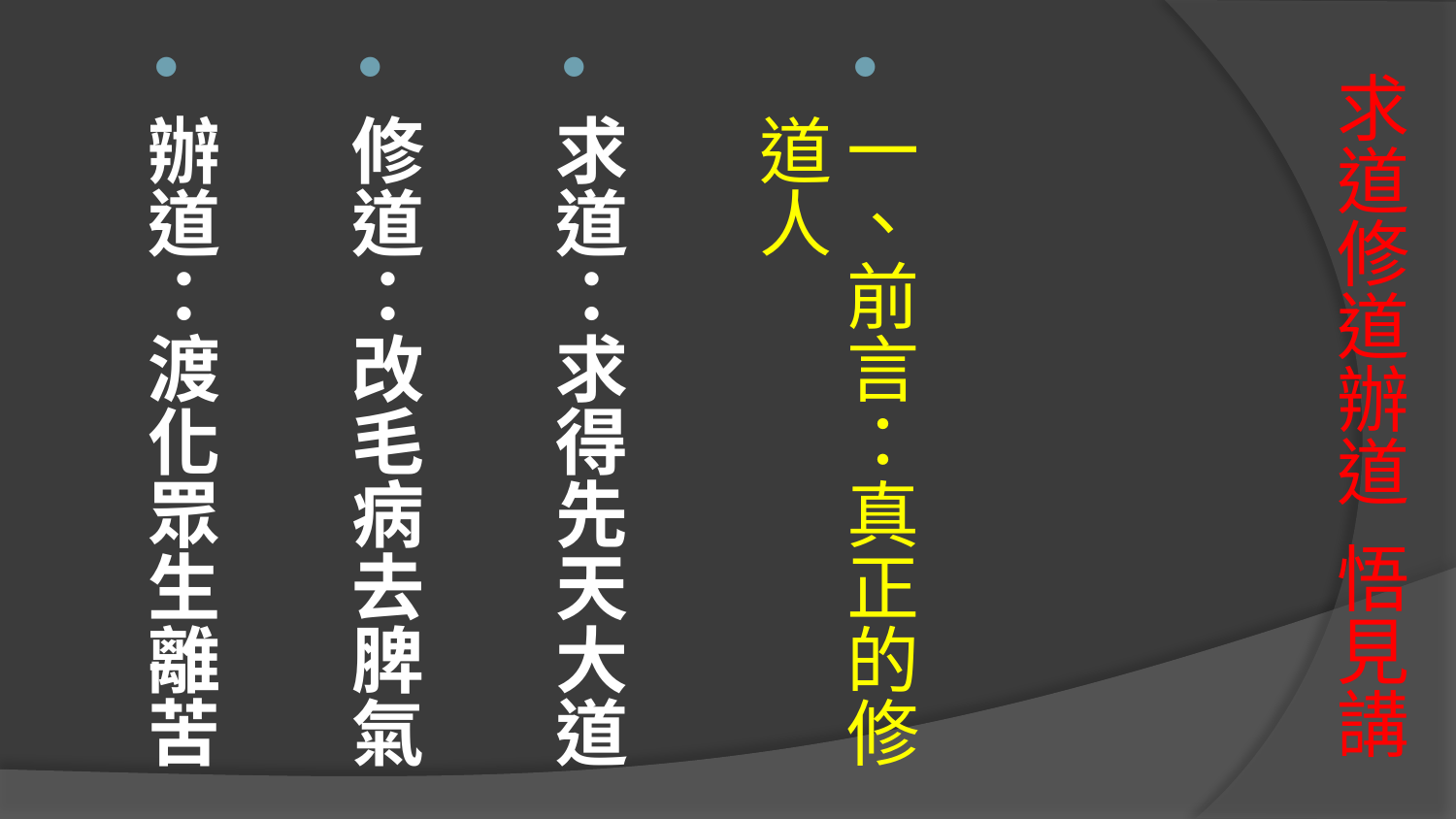

一、前言：真正的修道人

求道：求得先天大道

修道：改毛病去脾氣

辦道：渡化眾生離苦

# 求道修道辦道  悟見講